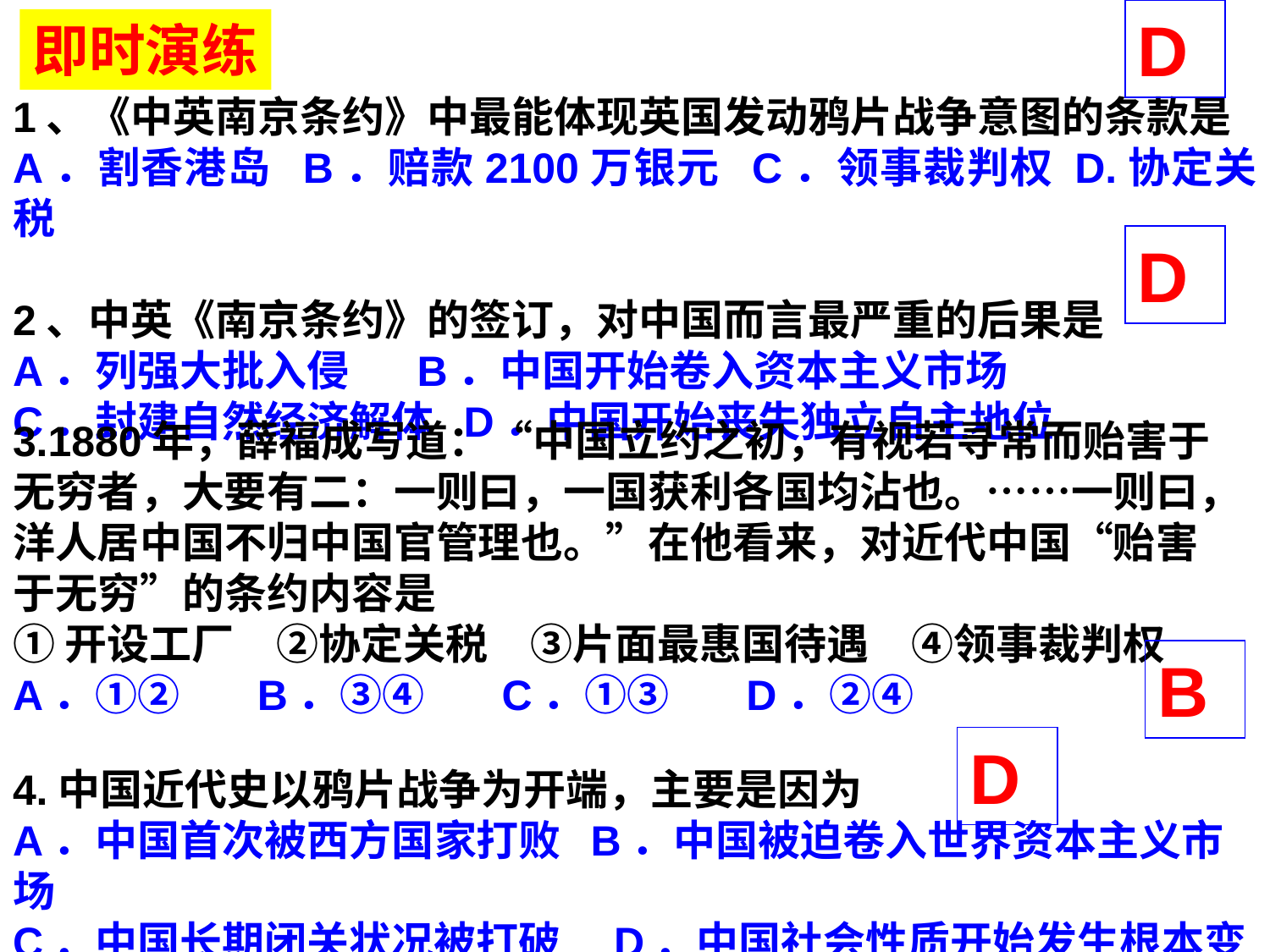

D

1、《中英南京条约》中最能体现英国发动鸦片战争意图的条款是
A．割香港岛  B．赔款2100万银元  C．领事裁判权 D.协定关税

2、中英《南京条约》的签订，对中国而言最严重的后果是
A．列强大批入侵      B．中国开始卷入资本主义市场
C．封建自然经济解体  D．中国开始丧失独立自主地位

即时演练
D
3.1880年，薛福成写道：“中国立约之初，有视若寻常而贻害于无穷者，大要有二：一则曰，一国获利各国均沾也。……一则曰，洋人居中国不归中国官管理也。”在他看来，对近代中国“贻害于无穷”的条约内容是
①开设工厂　②协定关税　③片面最惠国待遇　④领事裁判权
A．①②       B．③④       C．①③       D．②④

B
D
4.中国近代史以鸦片战争为开端，主要是因为
A．中国首次被西方国家打败  B．中国被迫卷入世界资本主义市场
C．中国长期闭关状况被打破　D．中国社会性质开始发生根本变化